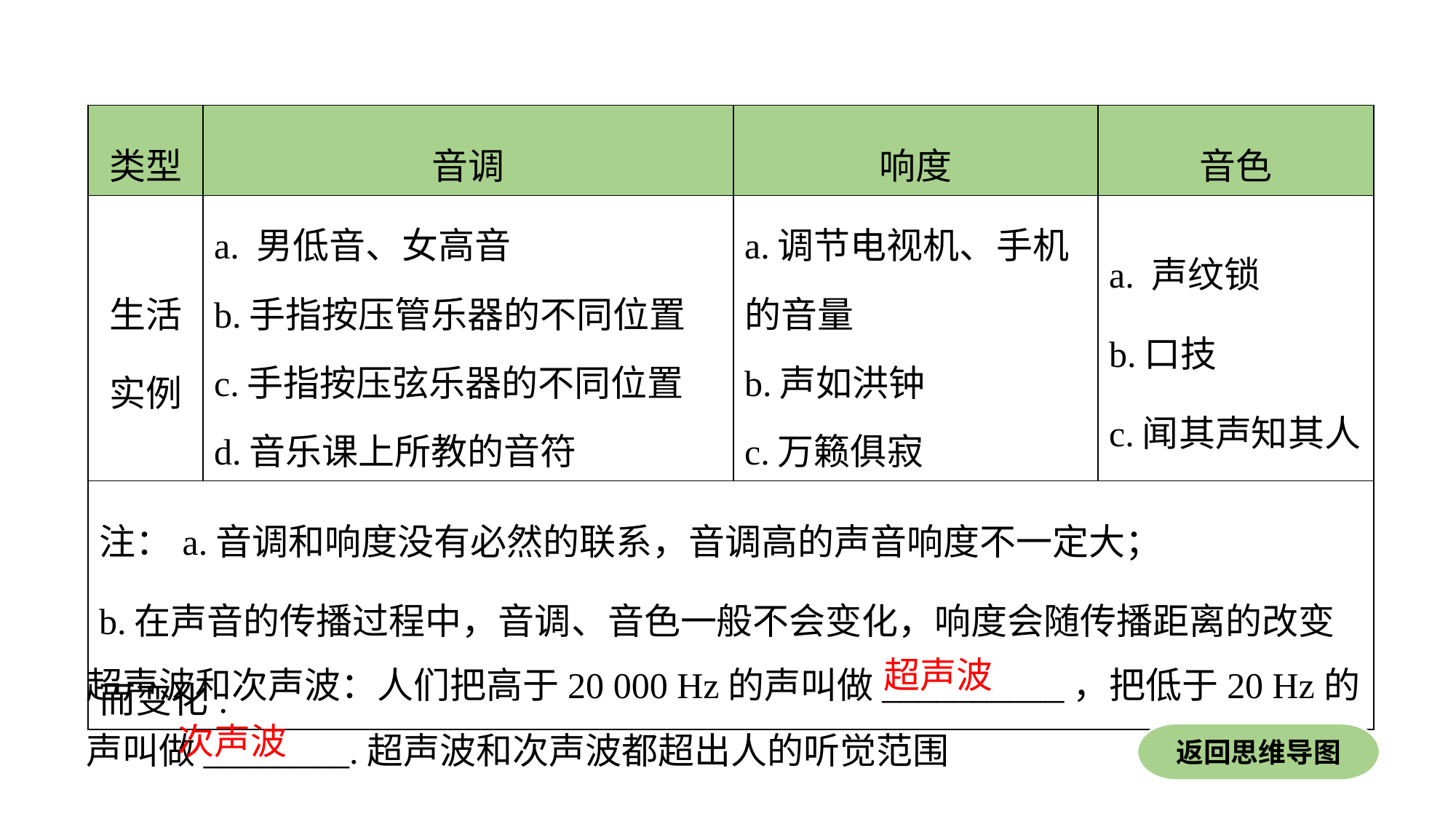

| 类型 | 音调 | 响度 | 音色 |
| --- | --- | --- | --- |
| 生活实例 | a. 男低音、女高音 b.手指按压管乐器的不同位置 c.手指按压弦乐器的不同位置 d.音乐课上所教的音符 | a.调节电视机、手机的音量 b.声如洪钟 c.万籁俱寂 | a. 声纹锁 b.口技 c.闻其声知其人 |
| 注：a.音调和响度没有必然的联系，音调高的声音响度不一定大； b.在声音的传播过程中，音调、音色一般不会变化，响度会随传播距离的改变而变化. |  |  |  |
超声波和次声波：人们把高于20 000 Hz的声叫做__________，把低于20 Hz的声叫做________.超声波和次声波都超出人的听觉范围
超声波
次声波
返回思维导图